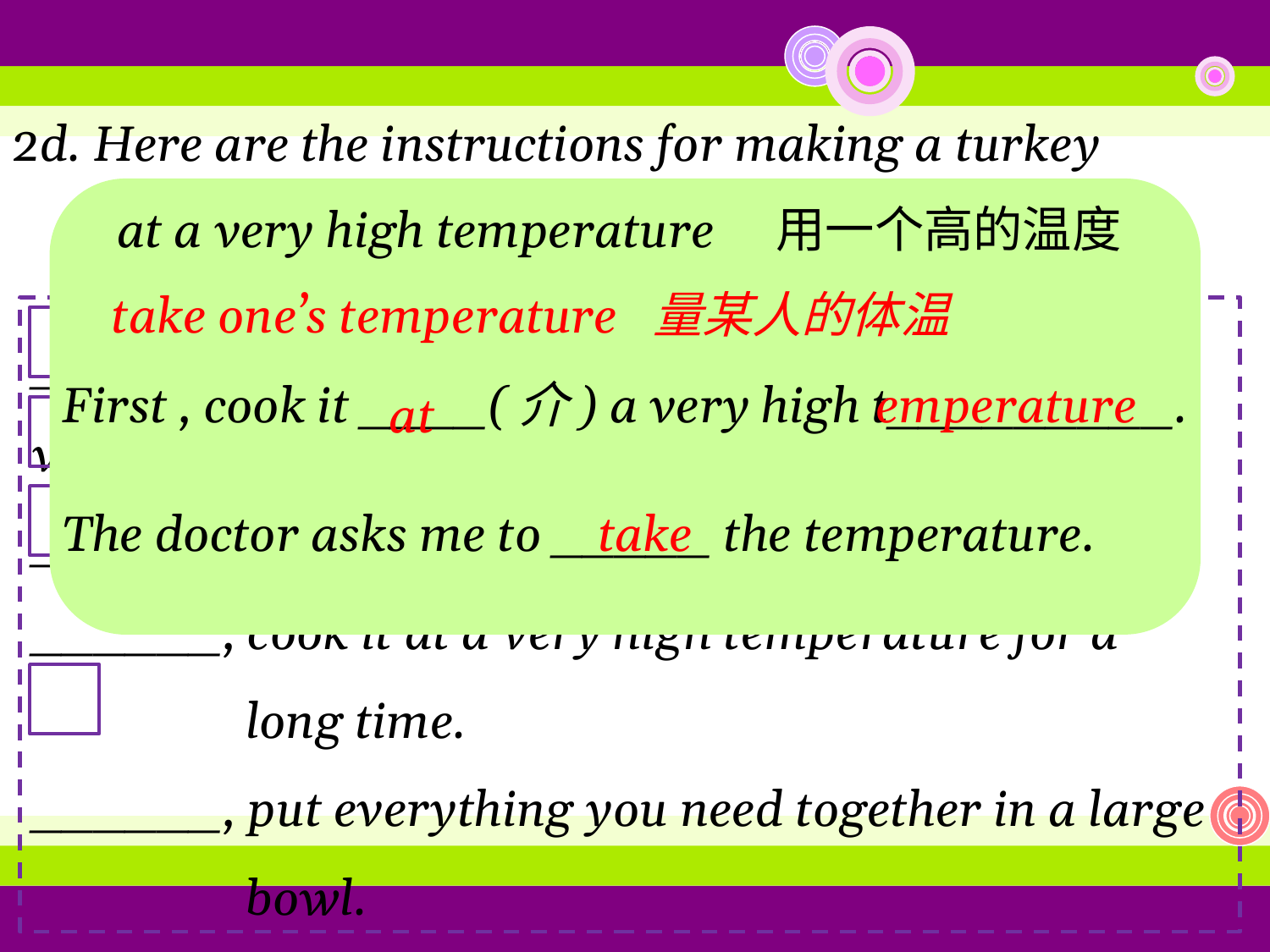

2d. Here are the instructions for making a turkey
      dinner written in a different way. Put them in
      order.write First, Next, Then and Finally.

 at a very high temperature    用一个高的温度
take one’s temperature  量某人的体温
______,serve it to your friends with some vegetables.
______,put this into the bird.
______, cook it at a very high temperature for a
                  long time.
______, put everything you need together in a large
                  bowl.

First , cook it ____(介) a very high t_________.
emperature
at

The doctor asks me to _____ the temperature.
take